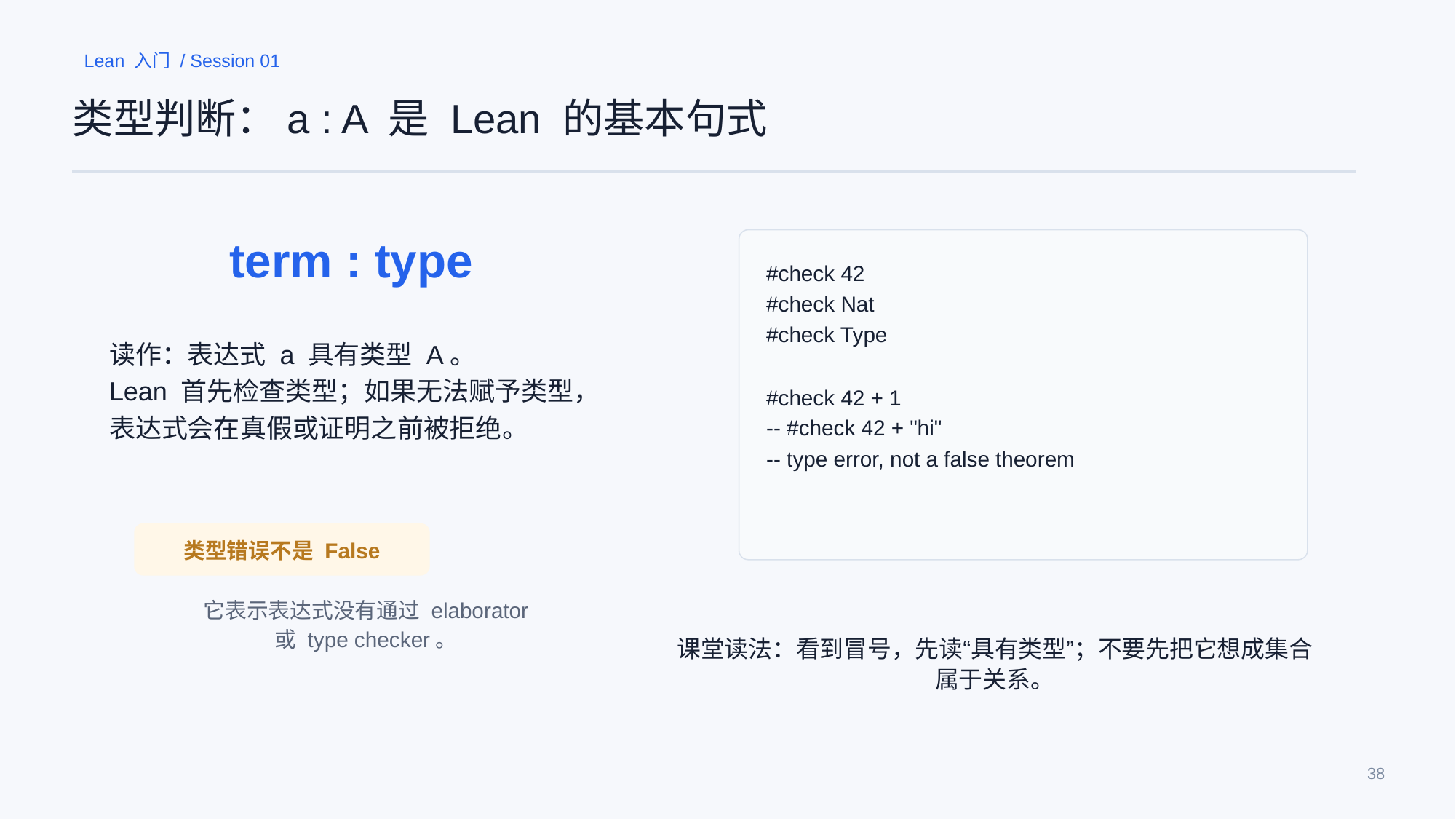

Lean 入门 / Session 01
类型判断：a : A 是 Lean 的基本句式

term : type

#check 42
#check Nat
#check Type

#check 42 + 1
-- #check 42 + "hi"
-- type error, not a false theorem
读作：表达式 a 具有类型 A。
Lean 首先检查类型；如果无法赋予类型，表达式会在真假或证明之前被拒绝。

类型错误不是 False
它表示表达式没有通过 elaborator
或 type checker。
课堂读法：看到冒号，先读“具有类型”；不要先把它想成集合属于关系。
38